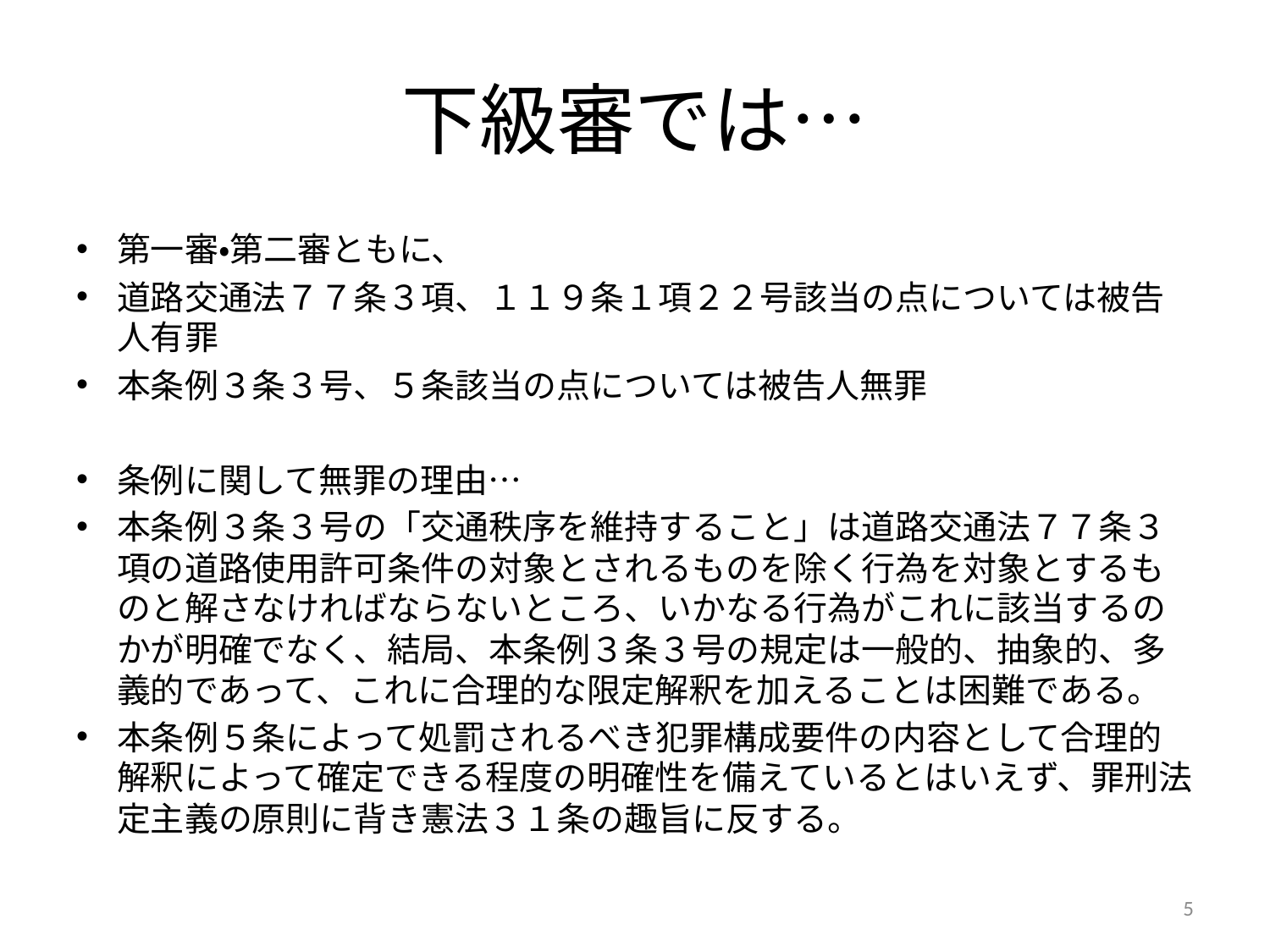

# 下級審では…
第一審・第二審ともに、
道路交通法７７条３項、１１９条１項２２号該当の点については被告人有罪
本条例３条３号、５条該当の点については被告人無罪

条例に関して無罪の理由…
本条例３条３号の「交通秩序を維持すること」は道路交通法７７条３項の道路使用許可条件の対象とされるものを除く行為を対象とするものと解さなければならないところ、いかなる行為がこれに該当するのかが明確でなく、結局、本条例３条３号の規定は一般的、抽象的、多義的であって、これに合理的な限定解釈を加えることは困難である。
本条例５条によって処罰されるべき犯罪構成要件の内容として合理的解釈によって確定できる程度の明確性を備えているとはいえず、罪刑法定主義の原則に背き憲法３１条の趣旨に反する。
5